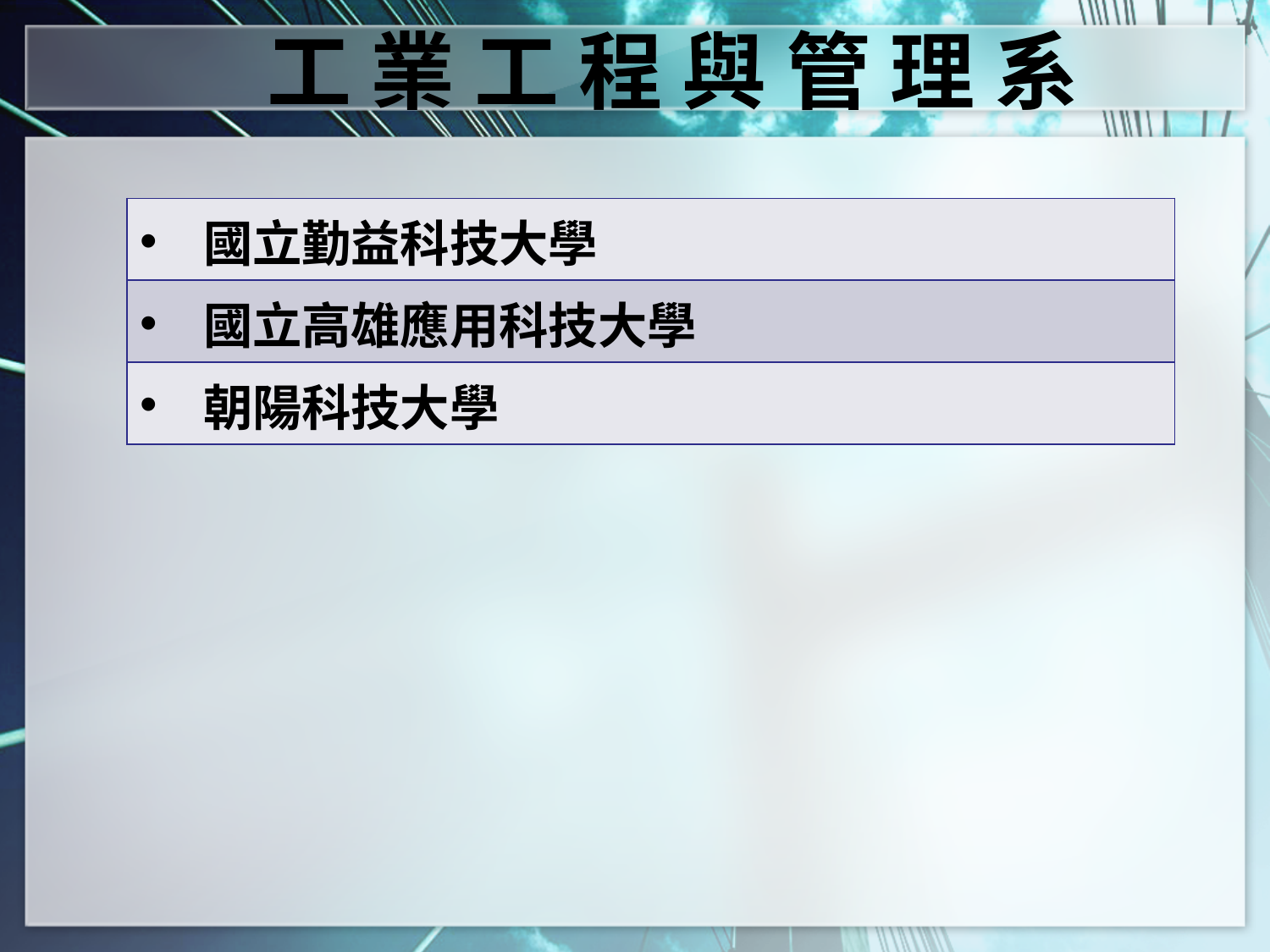

工 業 工 程 與 管 理 系
| 國立勤益科技大學 |
| --- |
| 國立高雄應用科技大學 |
| 朝陽科技大學 |